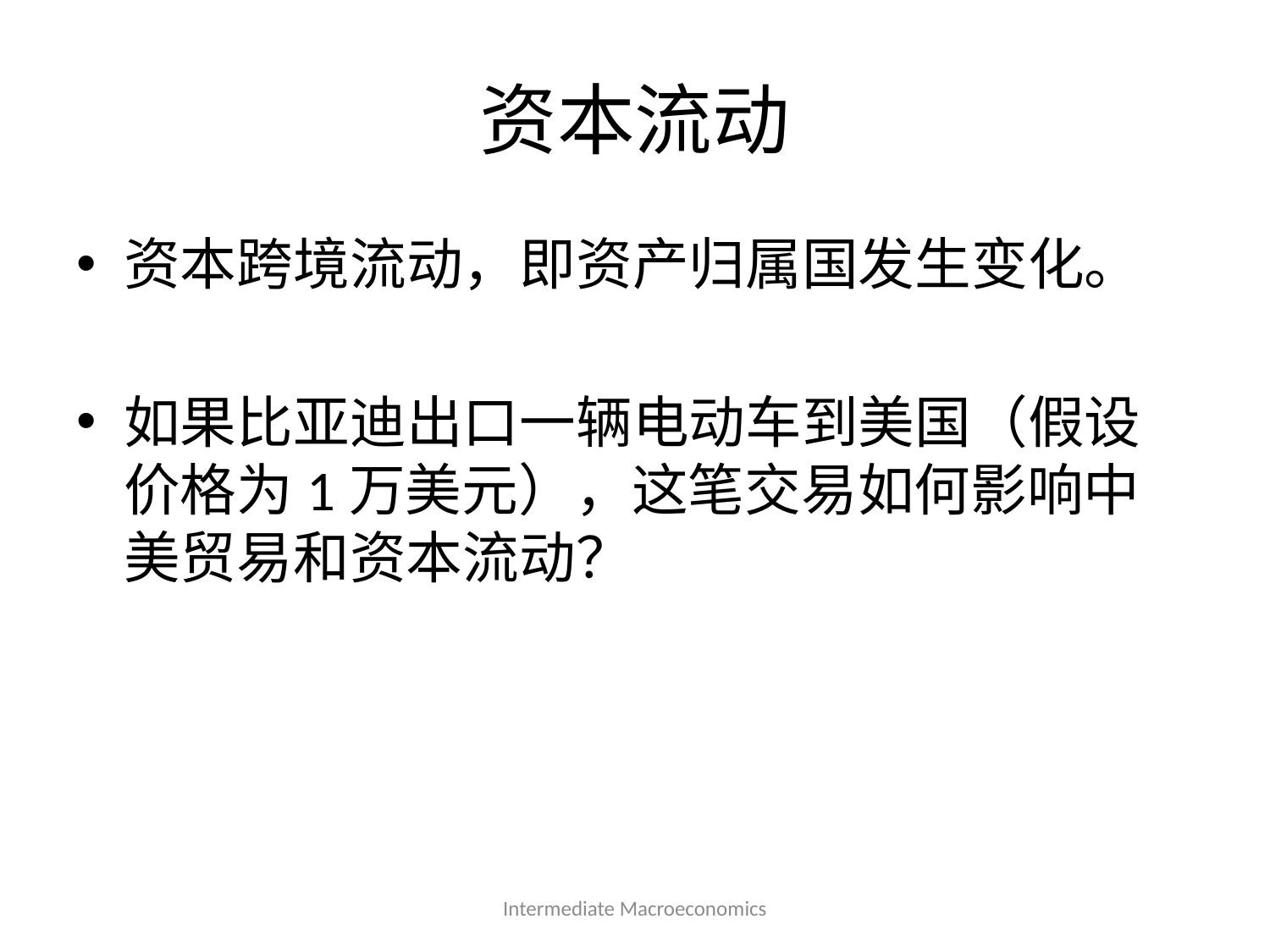

# 资本流动
资本跨境流动，即资产归属国发生变化。

如果比亚迪出口一辆电动车到美国（假设价格为1万美元），这笔交易如何影响中美贸易和资本流动？
Intermediate Macroeconomics